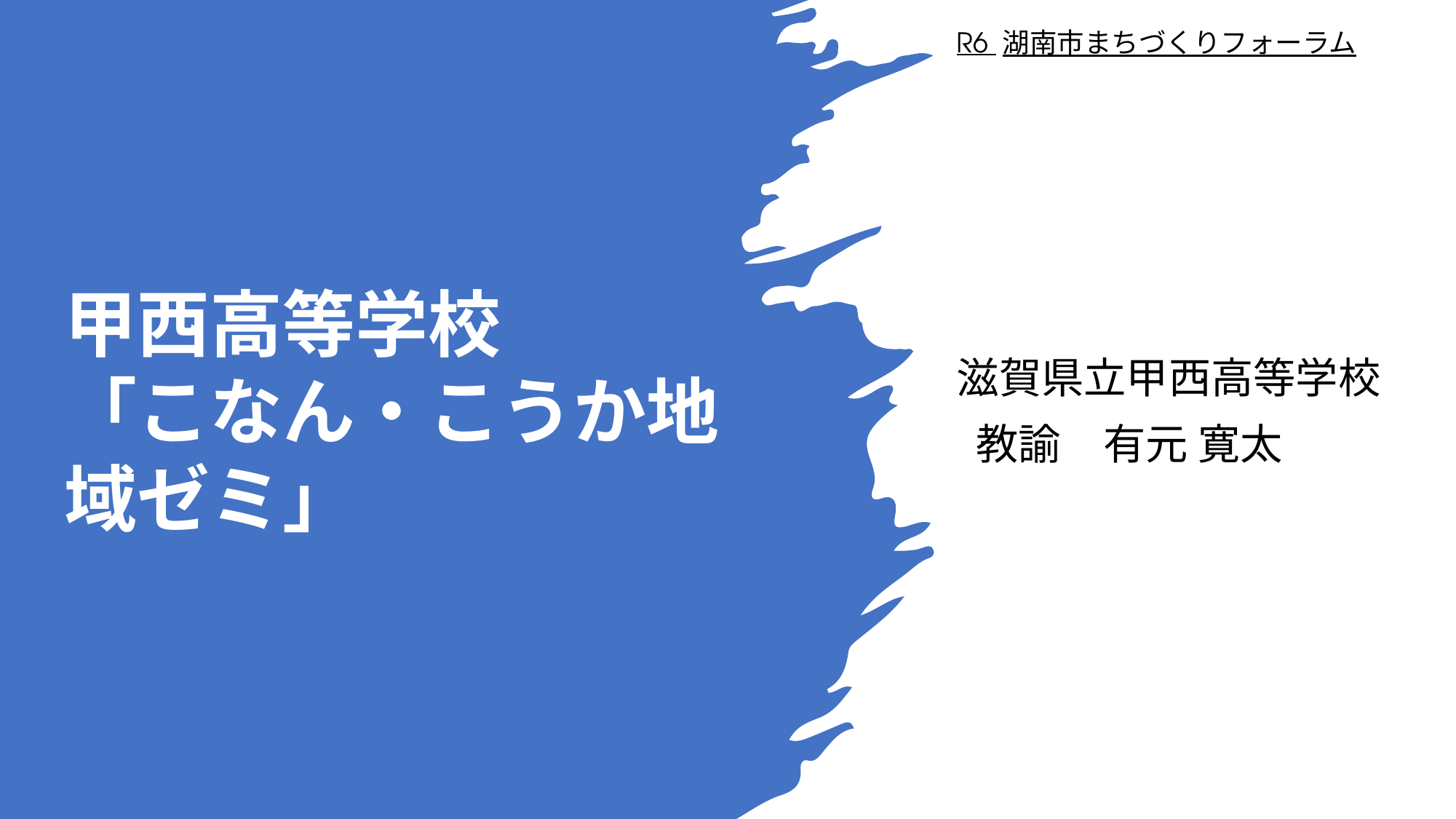

R6 湖南市まちづくりフォーラム
# 甲西高等学校 「こなん・こうか地域ゼミ」
滋賀県立甲西高等学校
 教諭　有元 寛太